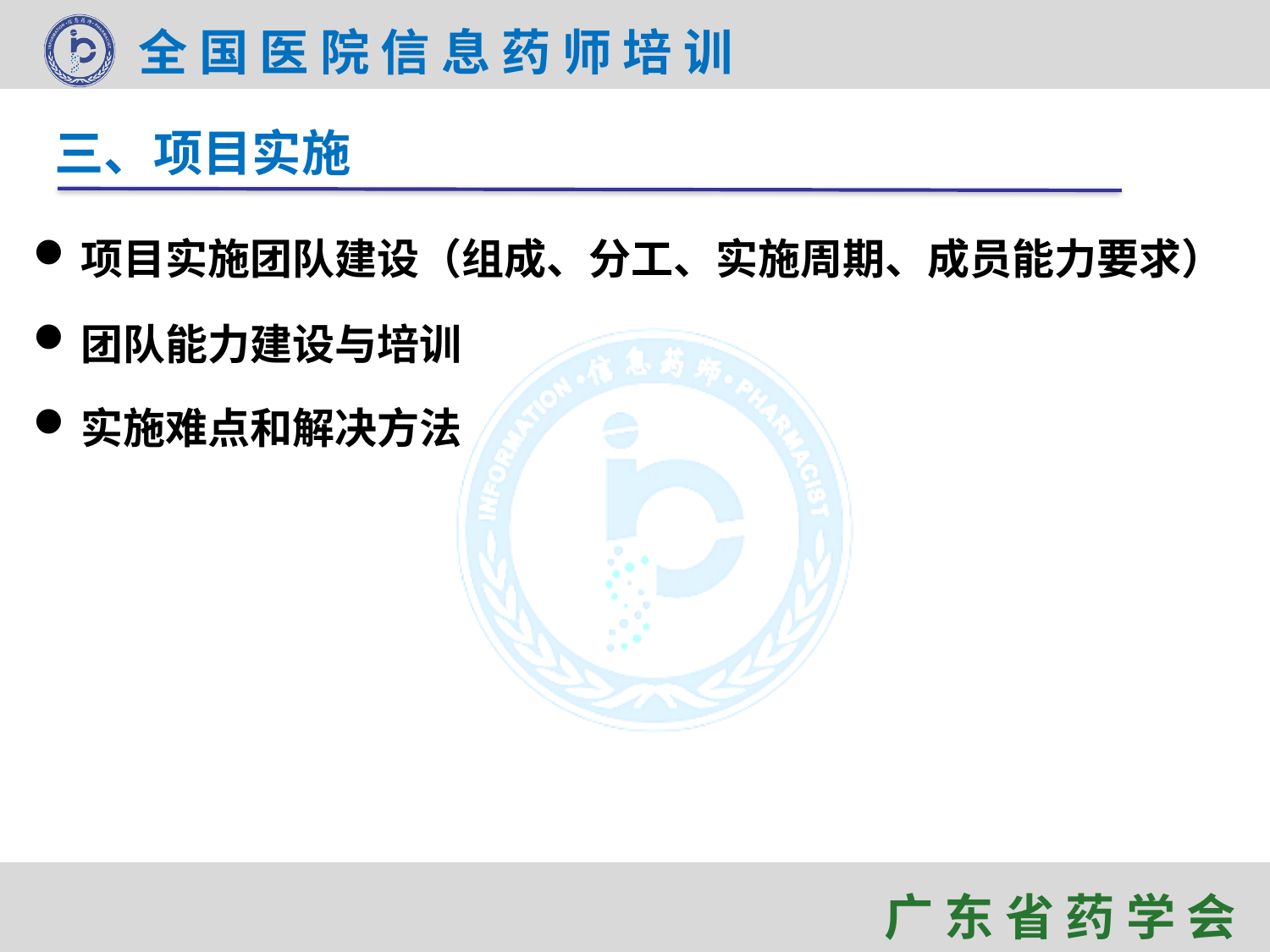

# 三、项目实施
项目实施团队建设（组成、分工、实施周期、成员能力要求）
团队能力建设与培训
实施难点和解决方法